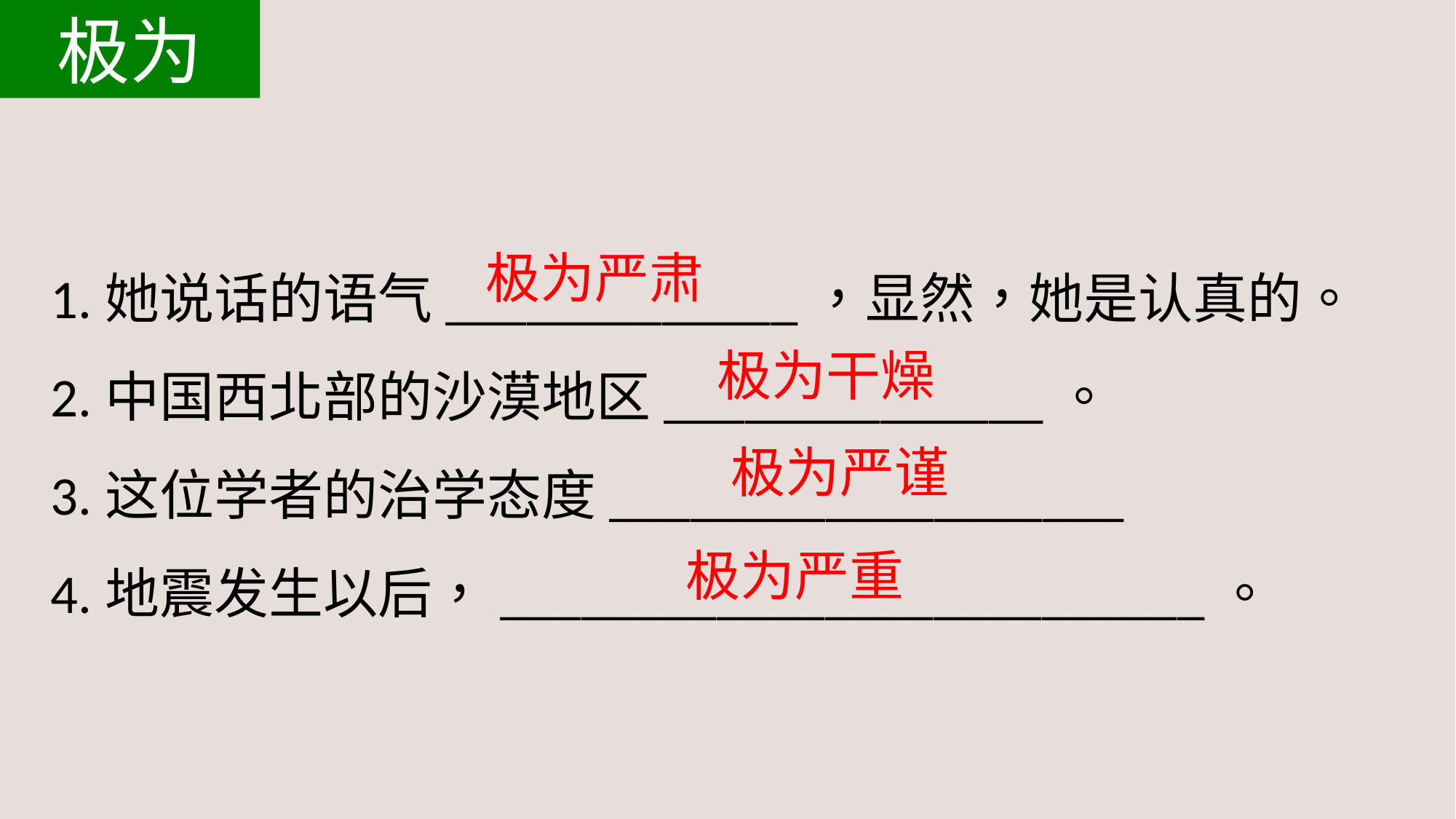

极为
1.她说话的语气_____________，显然，她是认真的。
2.中国西北部的沙漠地区______________。
3.这位学者的治学态度___________________
4.地震发生以后，__________________________。
极为严肃
极为干燥
极为严谨
极为严重